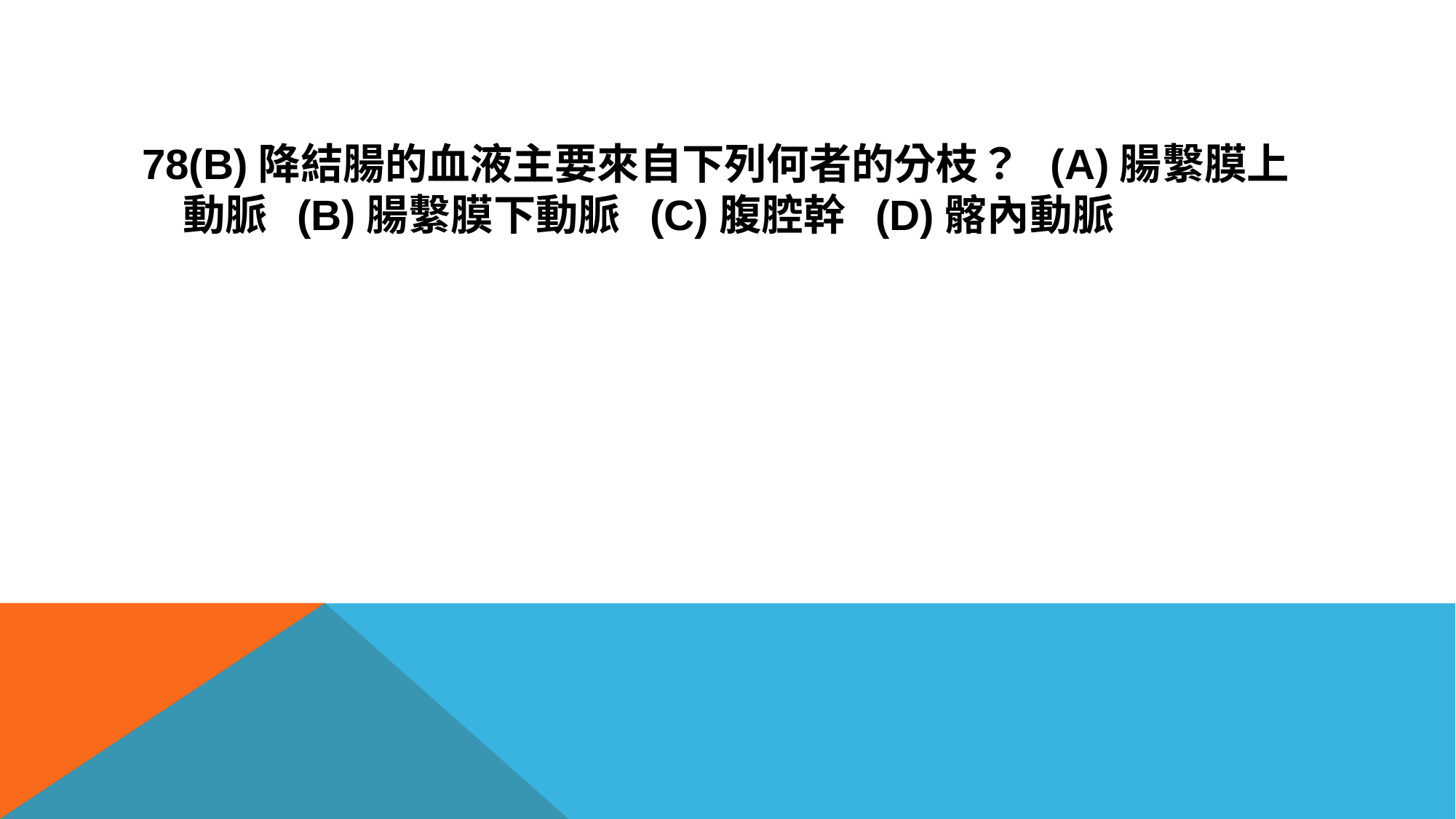

#
78(B)降結腸的血液主要來自下列何者的分枝？  (A)腸繫膜上動脈  (B)腸繫膜下動脈  (C)腹腔幹  (D)髂內動脈